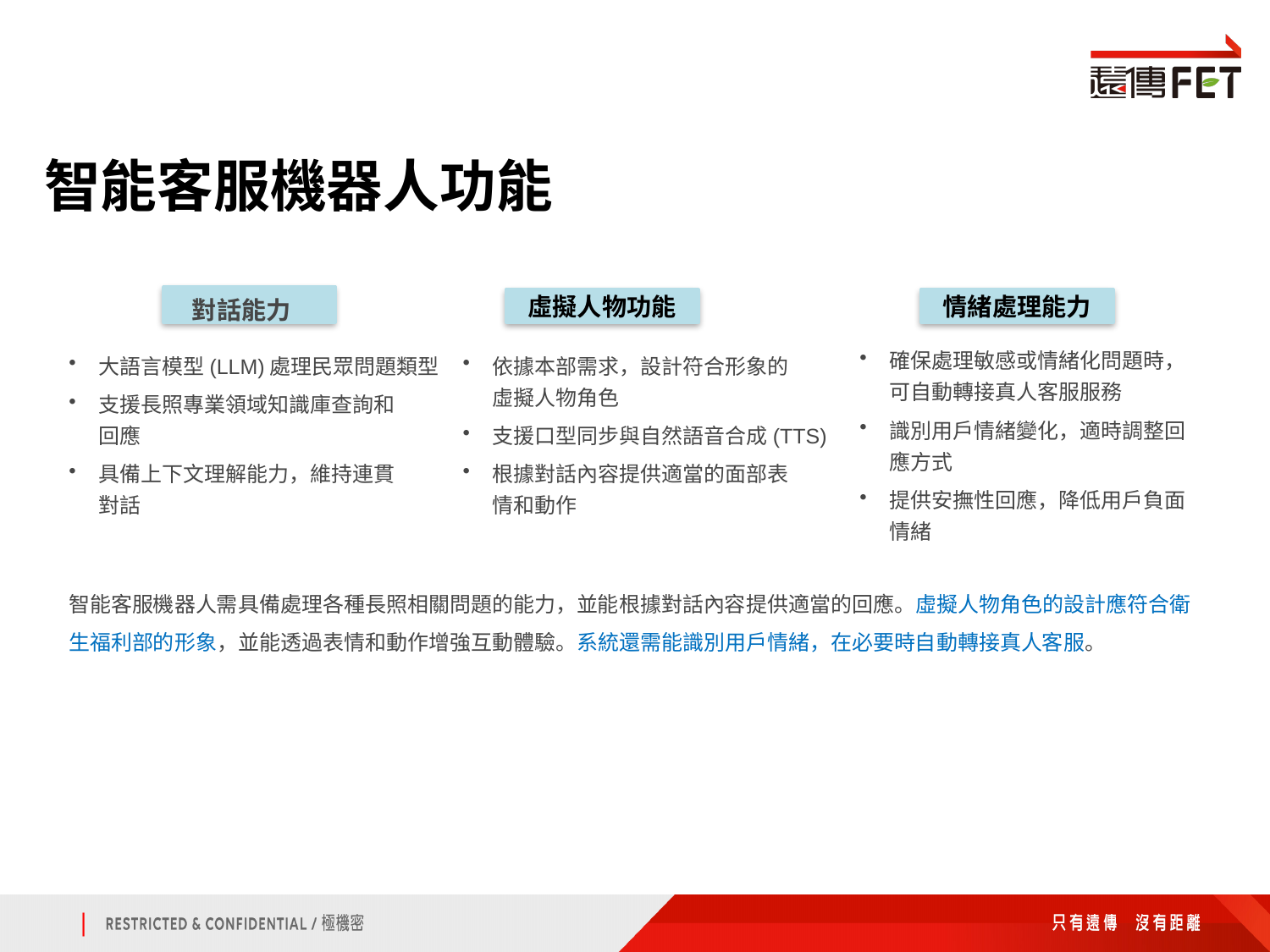

智能客服機器人功能

虛擬人物功能
情緒處理能力
對話能力

確保處理敏感或情緒化問題時，可自動轉接真人客服服務
大語言模型(LLM)處理民眾問題類型
依據本部需求，設計符合形象的虛擬人物角色
支援長照專業領域知識庫查詢和回應
識別用戶情緒變化，適時調整回應方式
支援口型同步與自然語音合成(TTS)
具備上下文理解能力，維持連貫對話
根據對話內容提供適當的面部表情和動作
提供安撫性回應，降低用戶負面情緒
智能客服機器人需具備處理各種長照相關問題的能力，並能根據對話內容提供適當的回應。虛擬人物角色的設計應符合衛生福利部的形象，並能透過表情和動作增強互動體驗。系統還需能識別用戶情緒，在必要時自動轉接真人客服。